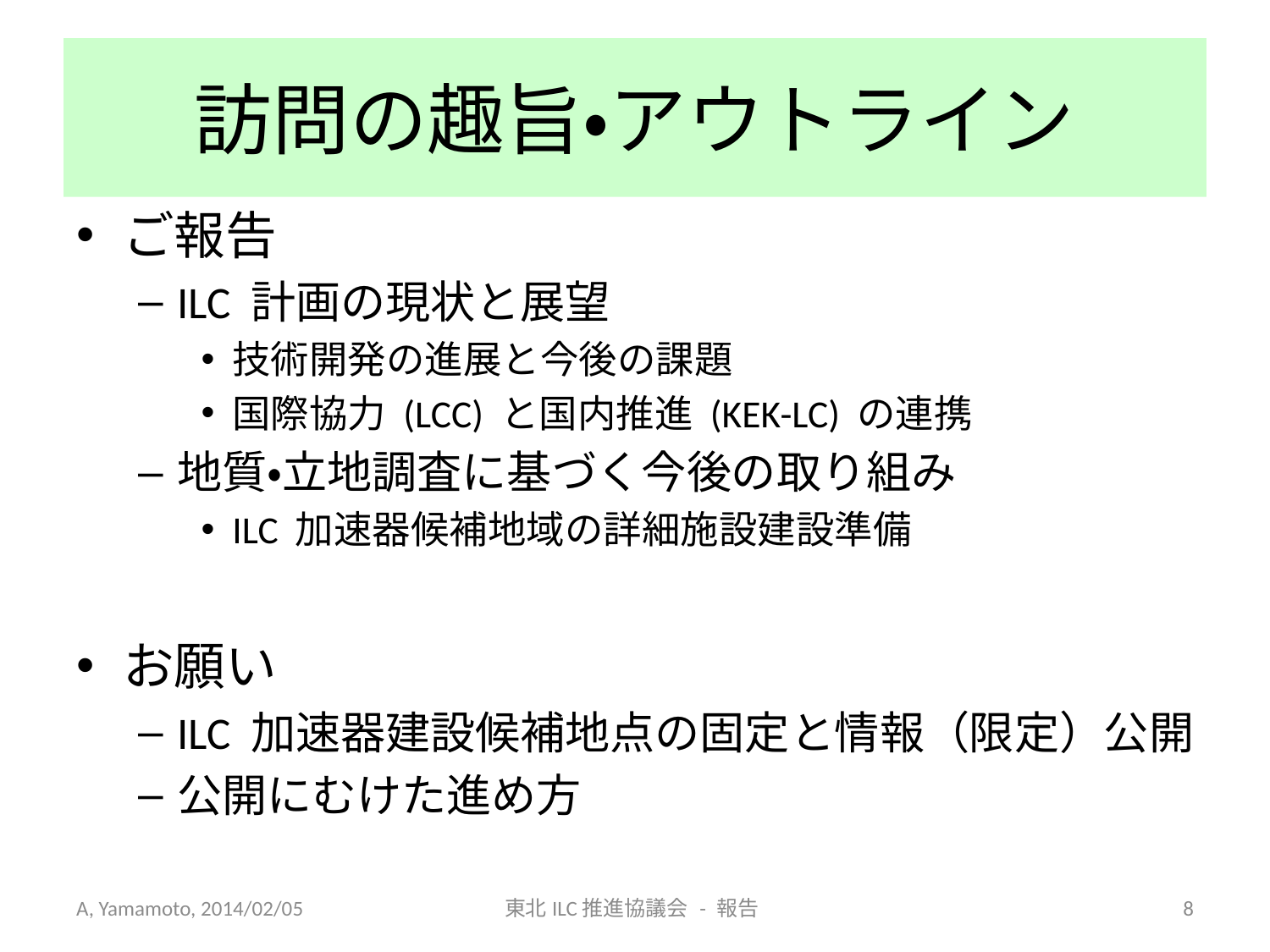

# 訪問の趣旨・アウトライン
ご報告
ILC 計画の現状と展望
技術開発の進展と今後の課題
国際協力 (LCC) と国内推進 (KEK-LC) の連携
地質・立地調査に基づく今後の取り組み
ILC 加速器候補地域の詳細施設建設準備

お願い
ILC 加速器建設候補地点の固定と情報（限定）公開
公開にむけた進め方

A, Yamamoto, 2014/02/05
東北ILC推進協議会 - 報告
8